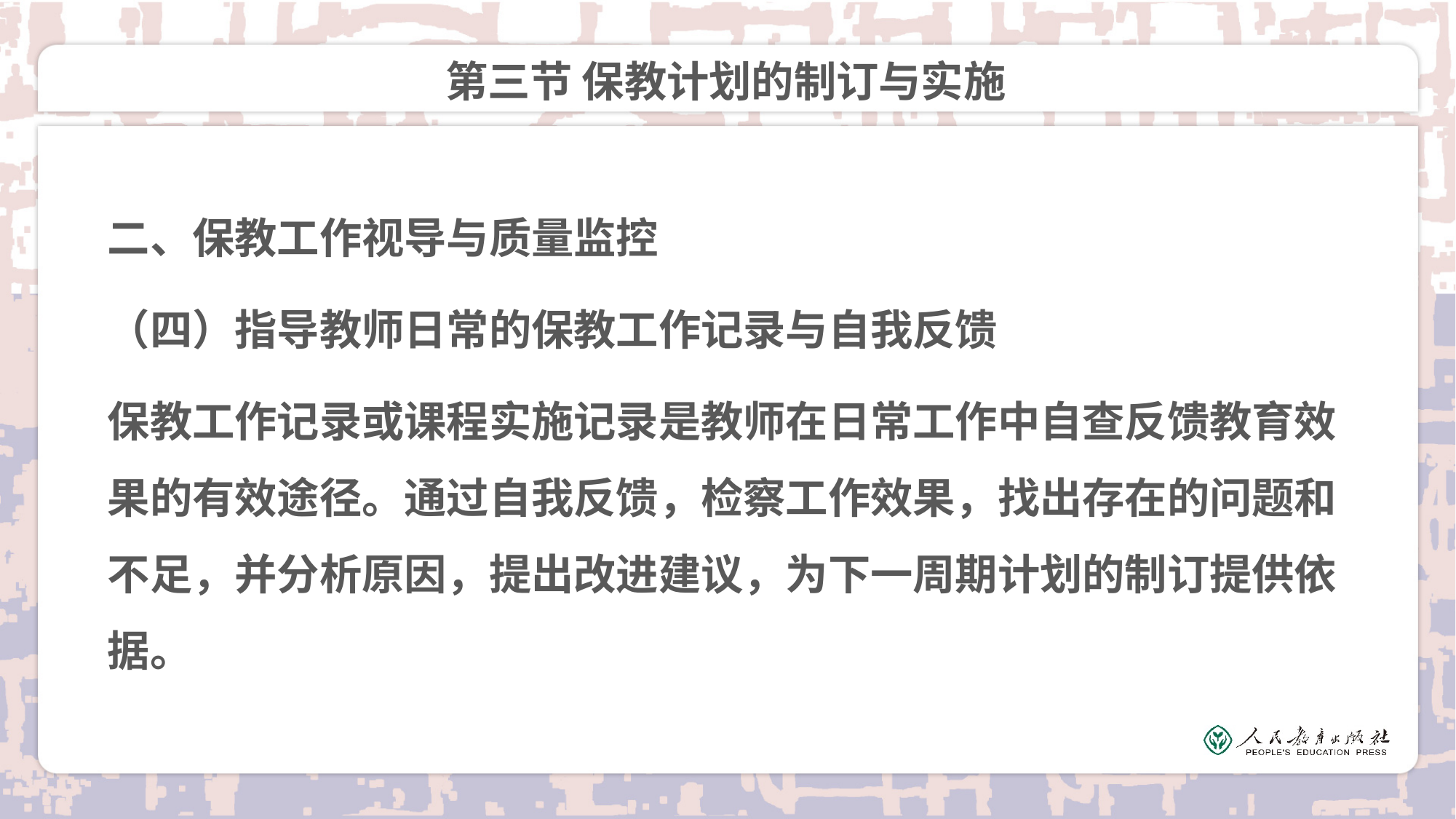

# 第三节 保教计划的制订与实施
二、保教工作视导与质量监控
（四）指导教师日常的保教工作记录与自我反馈
保教工作记录或课程实施记录是教师在日常工作中自查反馈教育效果的有效途径。通过自我反馈，检察工作效果，找出存在的问题和不足，并分析原因，提出改进建议，为下一周期计划的制订提供依据。